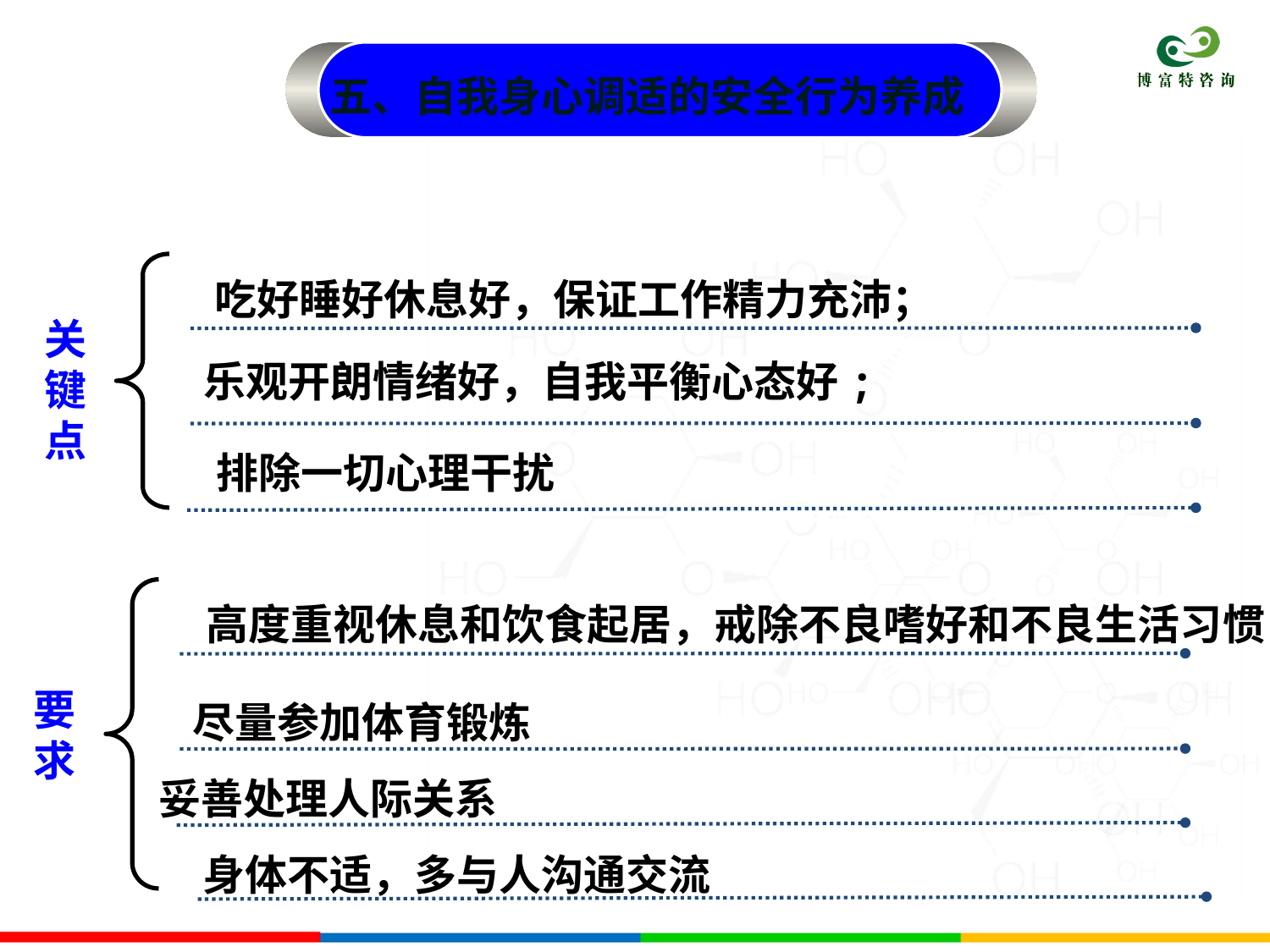

五、自我身心调适的安全行为养成

吃好睡好休息好，保证工作精力充沛；
关键点

乐观开朗情绪好，自我平衡心态好;

排除一切心理干扰

高度重视休息和饮食起居，戒除不良嗜好和不良生活习惯

要求
尽量参加体育锻炼

妥善处理人际关系

身体不适，多与人沟通交流